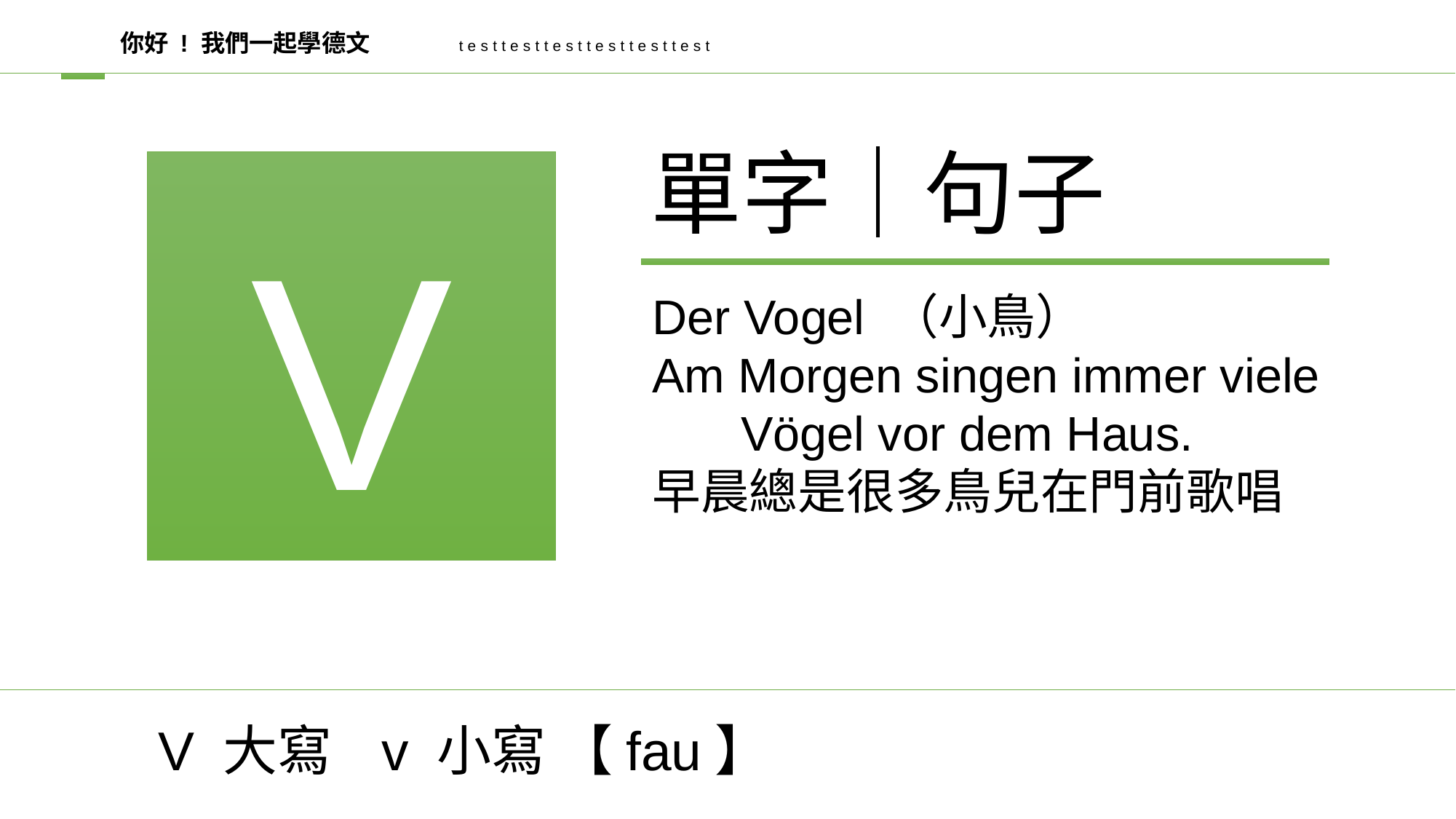

你好 ! 我們一起學德文
testtesttesttesttesttest

單字│句子

V

Der Vogel （小鳥）
Am Morgen singen immer viele Vögel vor dem Haus.
早晨總是很多鳥兒在門前歌唱

V 大寫   v 小寫 【fau】